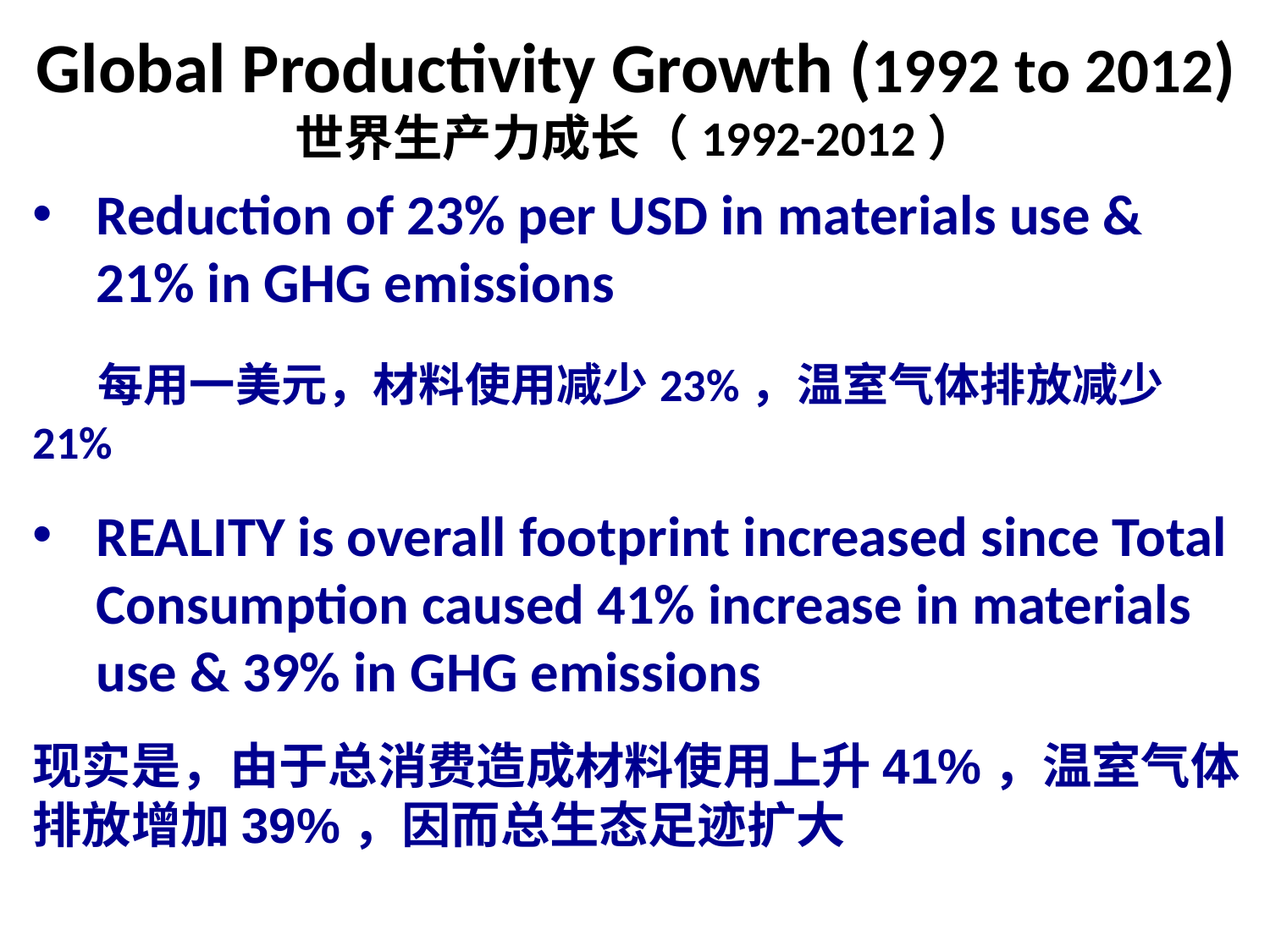

Global Productivity Growth (1992 to 2012)
世界生产力成长（1992-2012）
Reduction of 23% per USD in materials use & 21% in GHG emissions
    每用一美元，材料使用减少23%，温室气体排放减少21%
REALITY is overall footprint increased since Total Consumption caused 41% increase in materials use & 39% in GHG emissions
现实是，由于总消费造成材料使用上升41%，温室气体排放增加39%，因而总生态足迹扩大

11